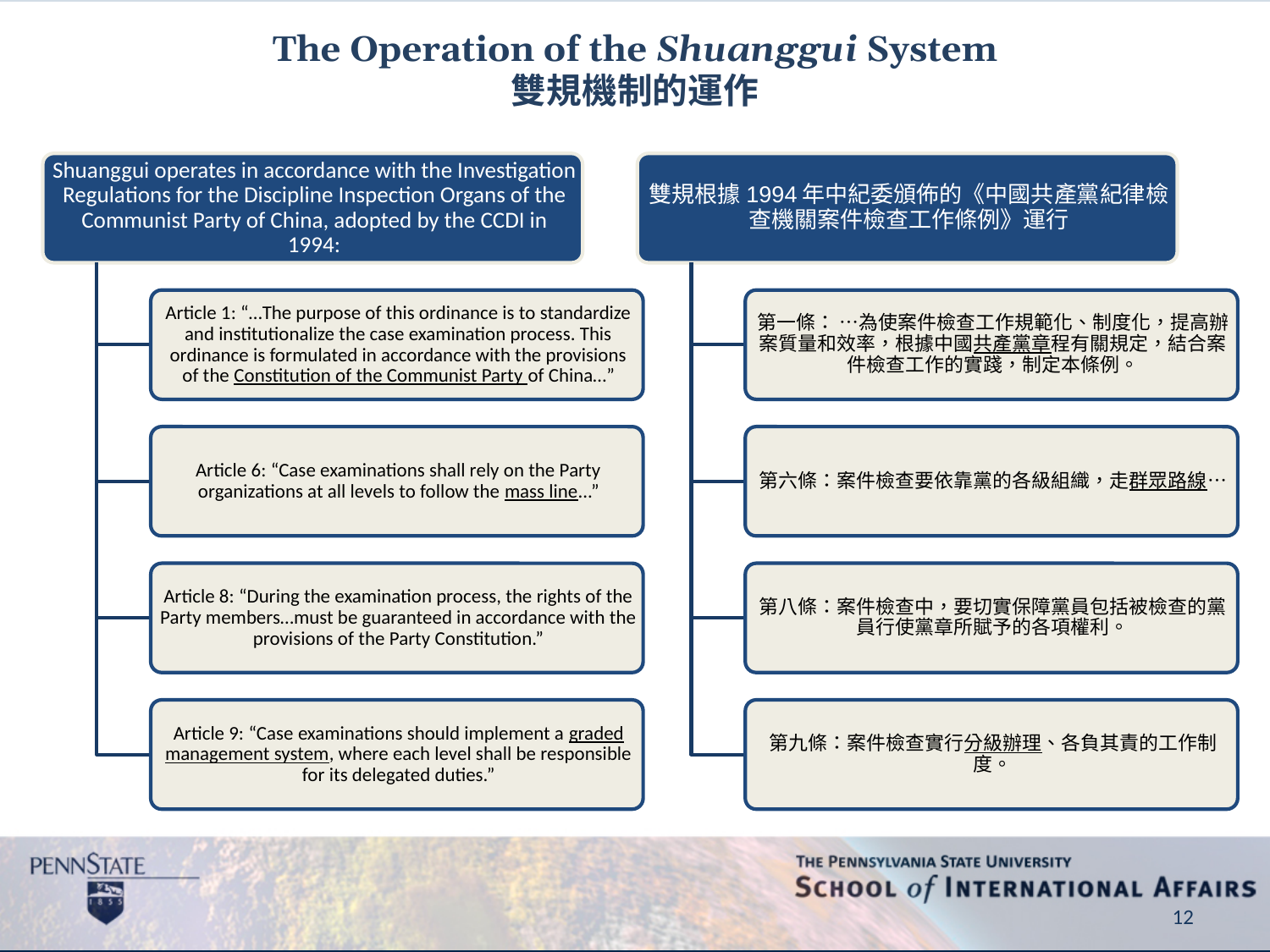

# The Operation of the Shuanggui System 雙規機制的運作
Shuanggui operates in accordance with the Investigation Regulations for the Discipline Inspection Organs of the Communist Party of China, adopted by the CCDI in 1994:
Article 1: “…The purpose of this ordinance is to standardize and institutionalize the case examination process. This ordinance is formulated in accordance with the provisions of the Constitution of the Communist Party of China…”
Article 6: “Case examinations shall rely on the Party organizations at all levels to follow the mass line...”
Article 8: “During the examination process, the rights of the Party members…must be guaranteed in accordance with the provisions of the Party Constitution.”
Article 9: “Case examinations should implement a graded management system, where each level shall be responsible for its delegated duties.”
雙規根據1994年中紀委頒佈的《中國共產黨紀律檢查機關案件檢查工作條例》運行
第一條： …為使案件檢查工作規範化、制度化，提高辦案質量和效率，根據中國共產黨章程有關規定，結合案件檢查工作的實踐，制定本條例。
第六條：案件檢查要依靠黨的各級組織，走群眾路線…
第八條：案件檢查中，要切實保障黨員包括被檢查的黨員行使黨章所賦予的各項權利。
第九條：案件檢查實行分級辦理、各負其責的工作制度。
12